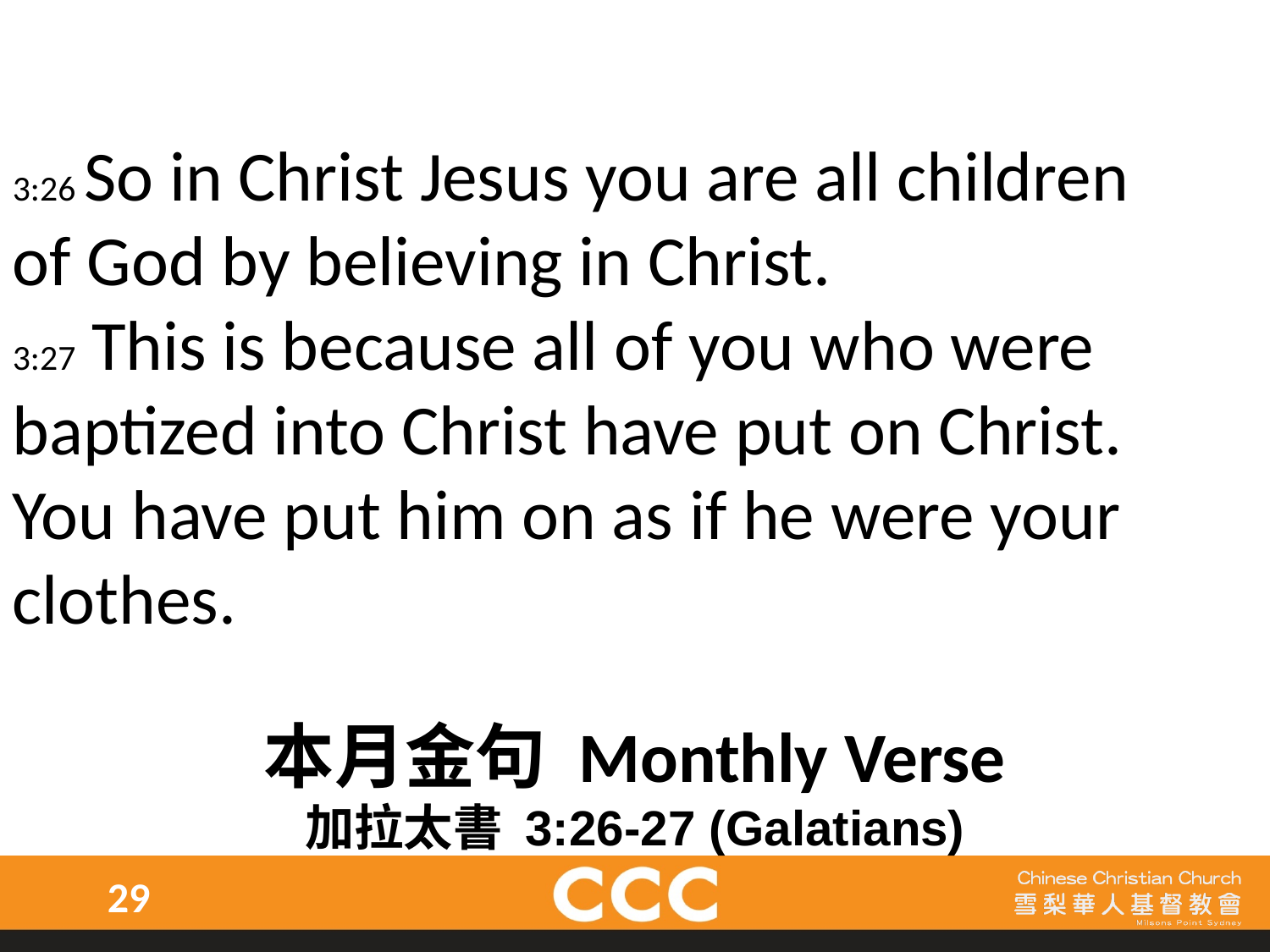

3:26 So in Christ Jesus you are all children
of God by believing in Christ.
3:27 This is because all of you who were
baptized into Christ have put on Christ.
You have put him on as if he were your clothes.
本月金句 Monthly Verse
加拉太書 3:26-27 (Galatians)
29